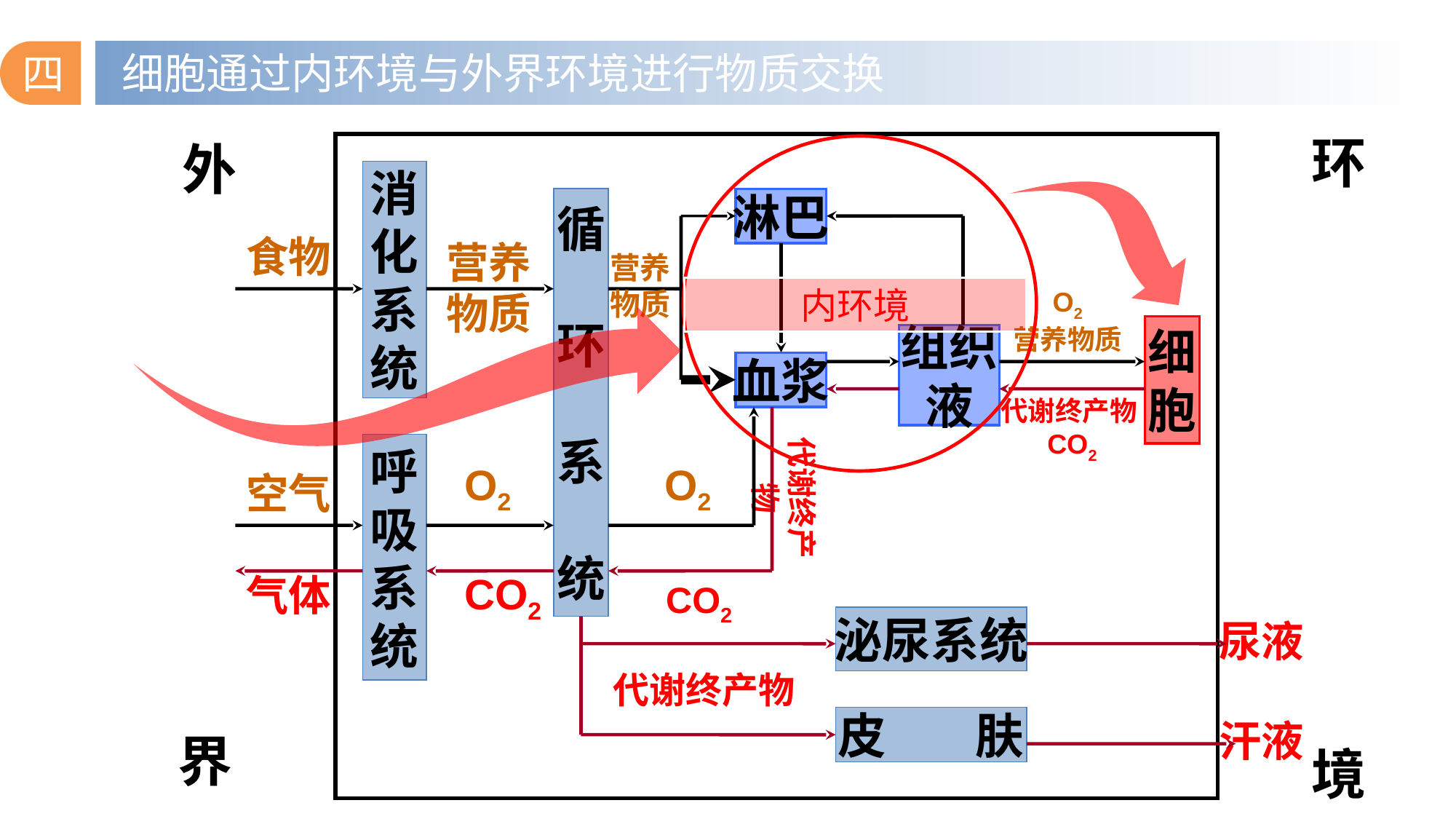

四
细胞通过内环境与外界环境进行物质交换
环
外

消
化
系
统

循

环

系

统
淋巴

食物
营养
物质

营养
物质
内环境
O2
营养物质

细
胞
组织
液
血浆

代谢终产物CO2

代谢终产物
呼
吸
系
统
O2
O2
空气

CO2
CO2
气体

泌尿系统
尿液

代谢终产物
皮        肤
汗液
界

境